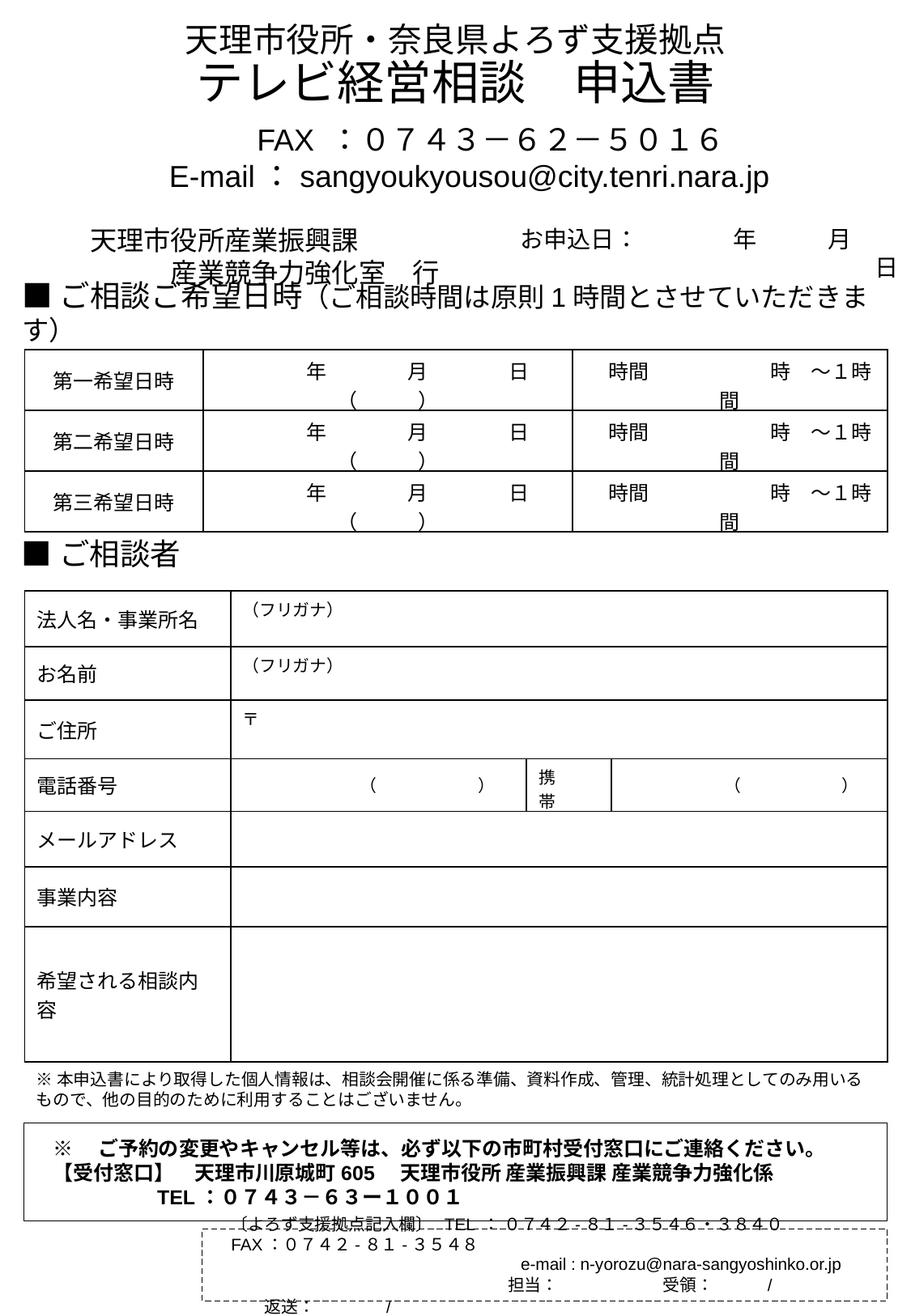

# 天理市役所・奈良県よろず支援拠点 テレビ経営相談　申込書 　FAX ：０７４３－６２－５０１６ E-mail：sangyoukyousou@city.tenri.nara.jp
　　天理市役所産業振興課
　　　　　産業競争力強化室　行
お申込日：　　　　年　　　月　　　日
■ご相談ご希望日時（ご相談時間は原則1時間とさせていただきます）
| 第一希望日時 | 年　　　　月　　　　日　（　　　） | 時間　　　　　　時　～１時間 |
| --- | --- | --- |
| 第二希望日時 | 年　　　　月　　　　日　（　　　） | 時間　　　　　　時　～１時間 |
| 第三希望日時 | 年　　　　月　　　　日　（　　　） | 時間　　　　　　時　～１時間 |
■ご相談者
| 法人名・事業所名 | （フリガナ） |  |  |
| --- | --- | --- | --- |
| お名前 | （フリガナ） |  |  |
| ご住所 | 〒 |  |  |
| 電話番号 | （　　　　　　） | 携　　帯 | （　　　　　　） |
| メールアドレス |  |  |  |
| 事業内容 |  |  |  |
| 希望される相談内容 |  |  |  |
※本申込書により取得した個人情報は、相談会開催に係る準備、資料作成、管理、統計処理としてのみ用いるもので、他の目的のために利用することはございません。

※　ご予約の変更やキャンセル等は、必ず以下の市町村受付窓口にご連絡ください。
【受付窓口】　天理市川原城町605　天理市役所 産業振興課 産業競争力強化係
                　TEL：０７４３－６３ー１００１

〔よろず支援拠点記入欄〕  TEL ： ０７４２-８１-３５４６・３８４０　　FAX：０７４２-８１-３５４８
　　　　　　　　　　　　　　　　　e-mail : n-yorozu@nara-sangyoshinko.or.jp
　　　　　　　　　　　　　　 　 　担当：　　　　　 　受領：　　　/　　　　　　返送：　　　　/